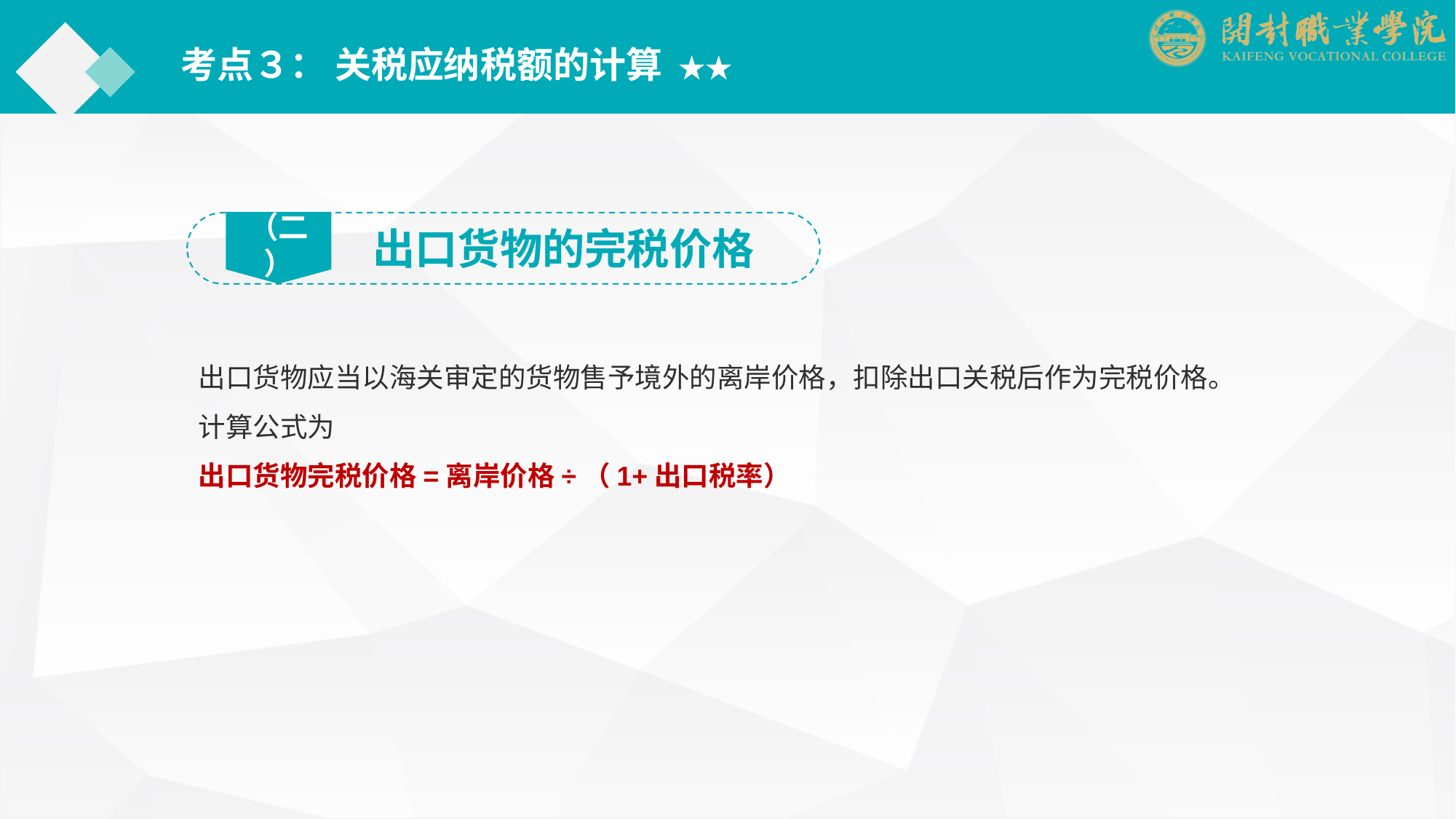

考点３： 关税应纳税额的计算  ★★
（二）

出口货物的完税价格
出口货物应当以海关审定的货物售予境外的离岸价格，扣除出口关税后作为完税价格。
计算公式为
出口货物完税价格=离岸价格÷（1+出口税率）